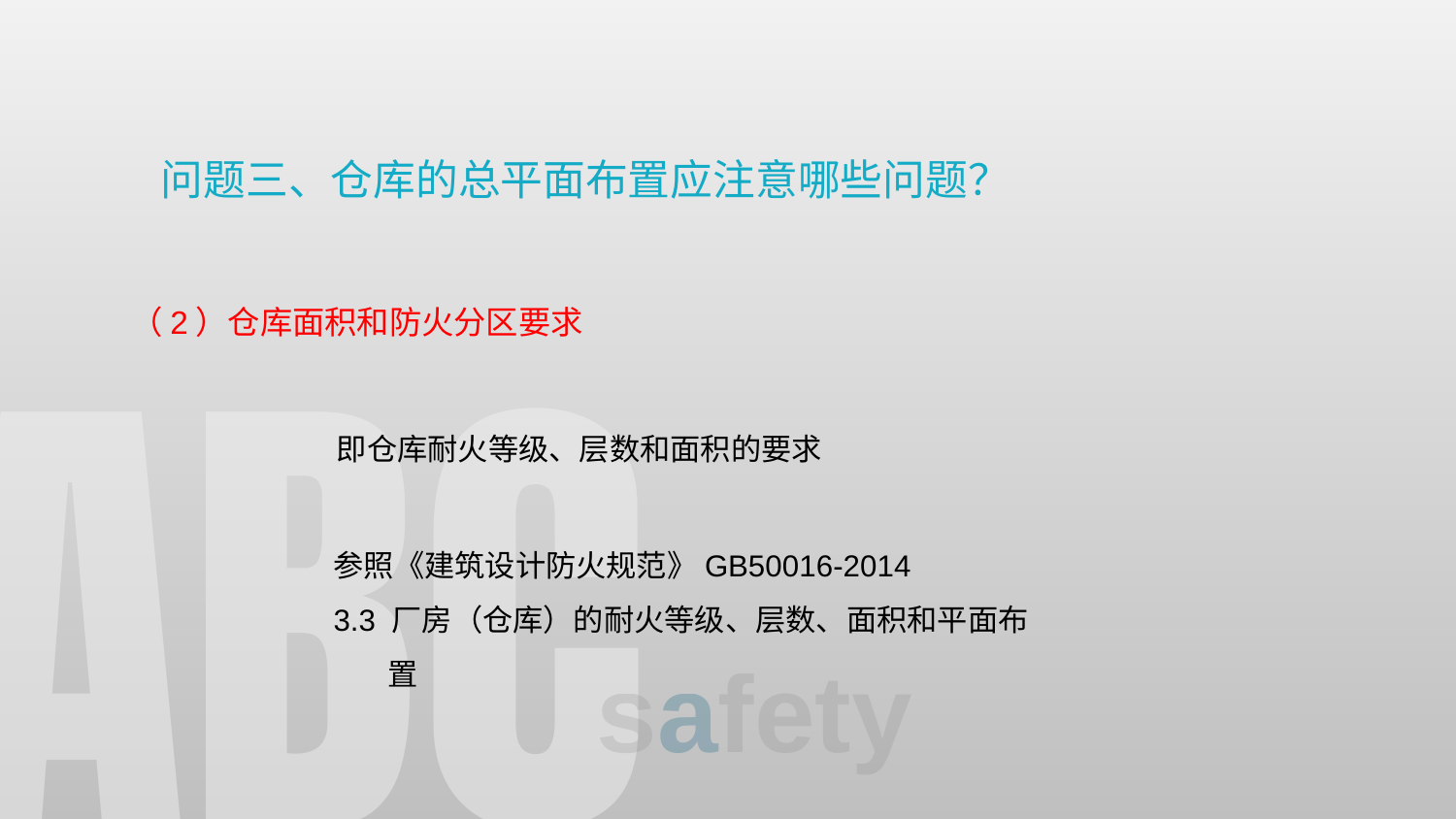

问题三、仓库的总平面布置应注意哪些问题？
（2）仓库面积和防火分区要求
即仓库耐火等级、层数和面积的要求
参照《建筑设计防火规范》GB50016-2014
3.3 厂房（仓库）的耐火等级、层数、面积和平面布置